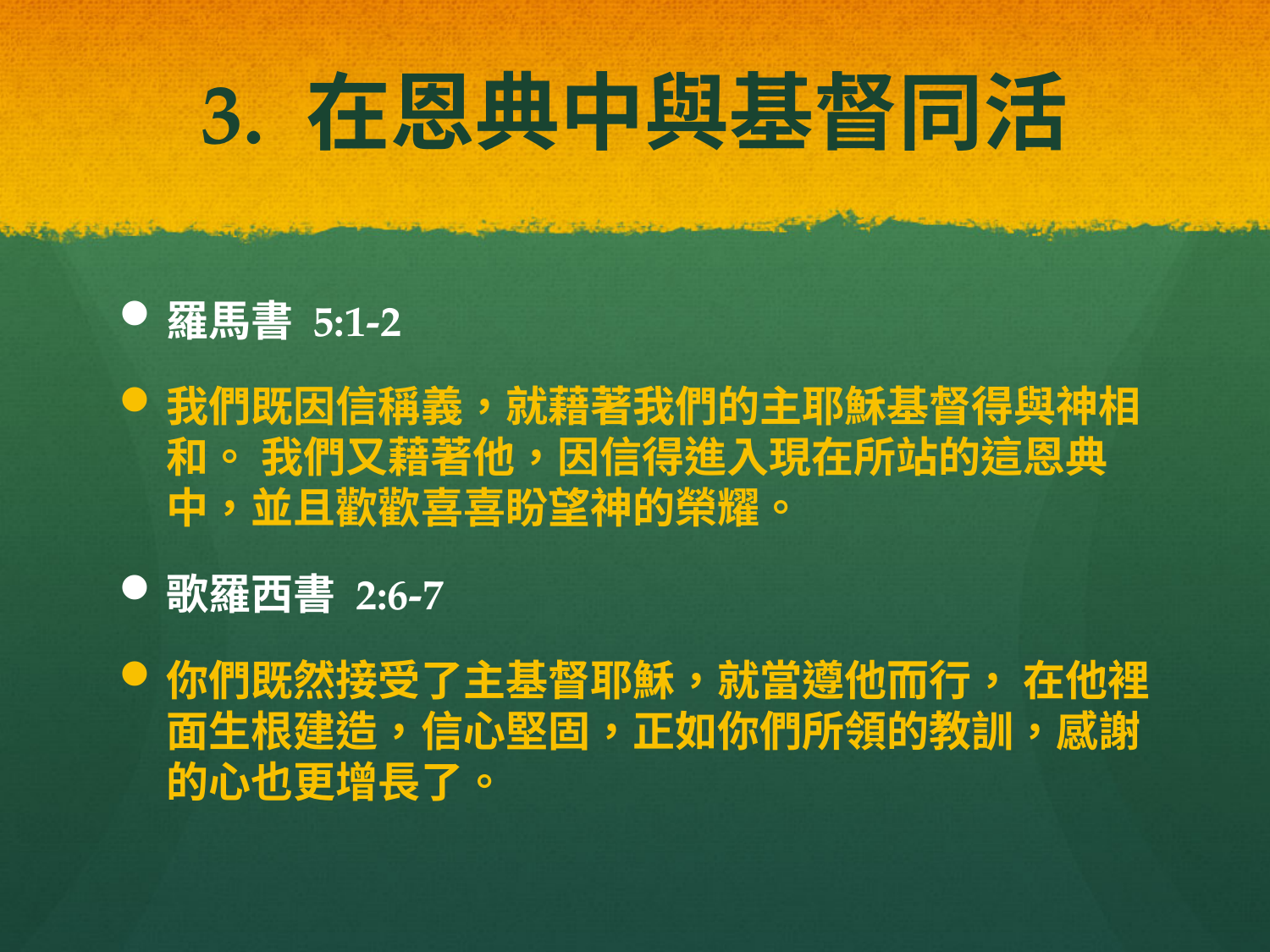

# 3. 在恩典中與基督同活
羅馬書 5:1-2
我們既因信稱義，就藉著我們的主耶穌基督得與神相和。 我們又藉著他，因信得進入現在所站的這恩典中，並且歡歡喜喜盼望神的榮耀。
歌羅西書 2:6-7
你們既然接受了主基督耶穌，就當遵他而行， 在他裡面生根建造，信心堅固，正如你們所領的教訓，感謝的心也更增長了。